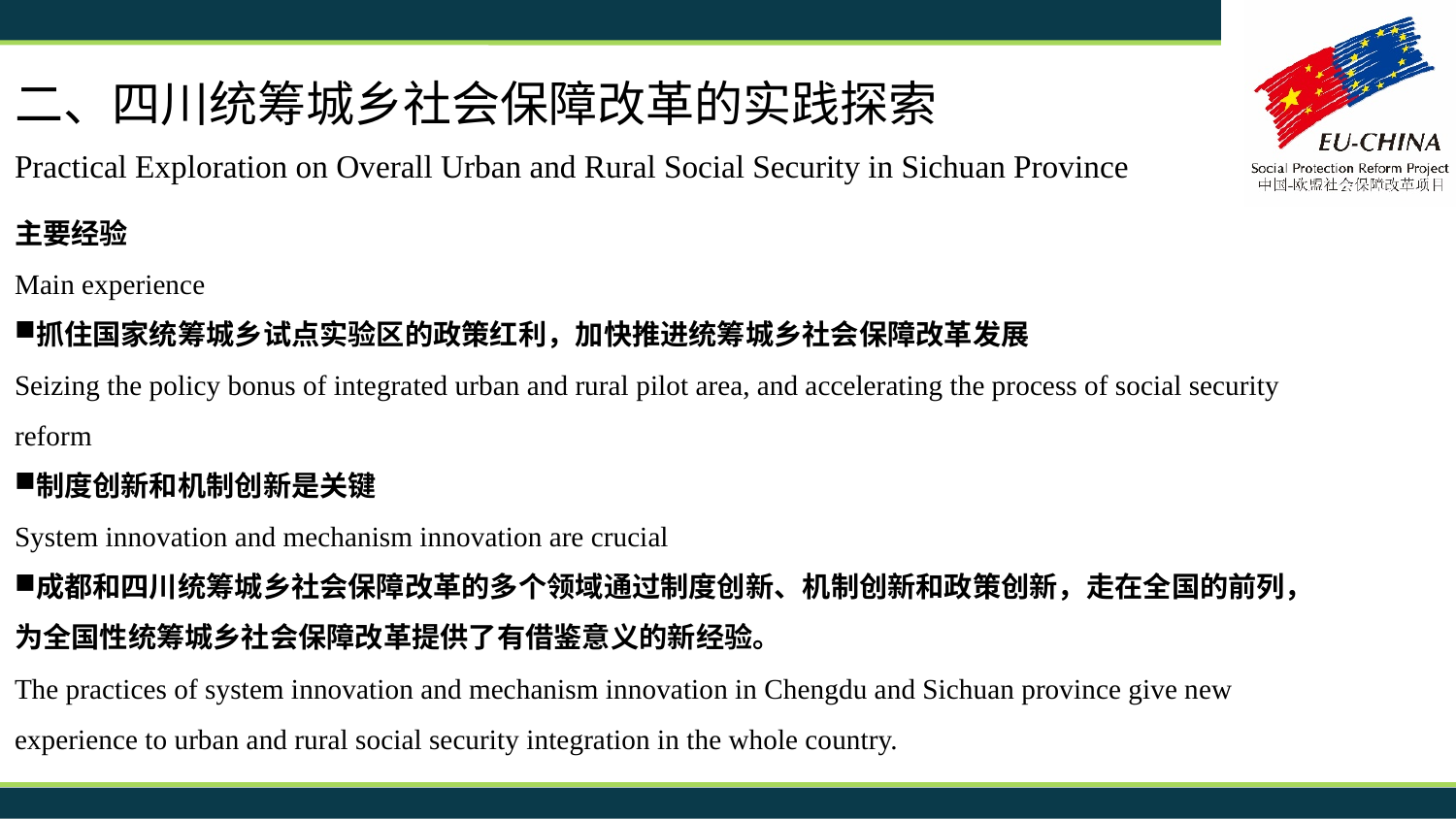

二、四川统筹城乡社会保障改革的实践探索
Practical Exploration on Overall Urban and Rural Social Security in Sichuan Province
主要经验
Main experience
抓住国家统筹城乡试点实验区的政策红利，加快推进统筹城乡社会保障改革发展
Seizing the policy bonus of integrated urban and rural pilot area, and accelerating the process of social security reform
制度创新和机制创新是关键
System innovation and mechanism innovation are crucial
成都和四川统筹城乡社会保障改革的多个领域通过制度创新、机制创新和政策创新，走在全国的前列，为全国性统筹城乡社会保障改革提供了有借鉴意义的新经验。
The practices of system innovation and mechanism innovation in Chengdu and Sichuan province give new experience to urban and rural social security integration in the whole country.